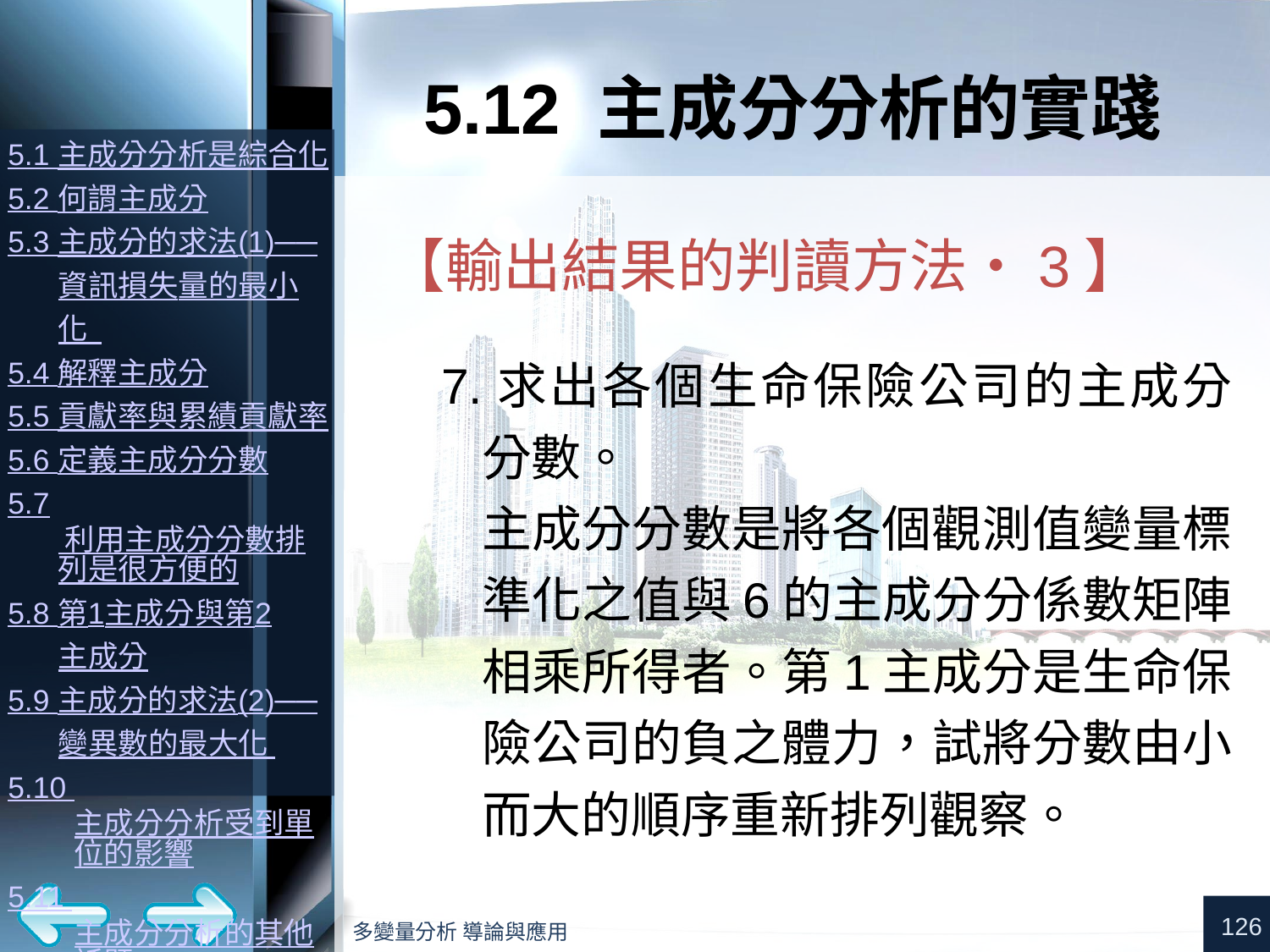

# 5.12 主成分分析的實踐
【輸出結果的判讀方法‧3】

7.求出各個生命保險公司的主成分分數。
主成分分數是將各個觀測值變量標準化之值與6的主成分分係數矩陣相乘所得者。第1主成分是生命保險公司的負之體力，試將分數由小而大的順序重新排列觀察。
126
多變量分析 導論與應用